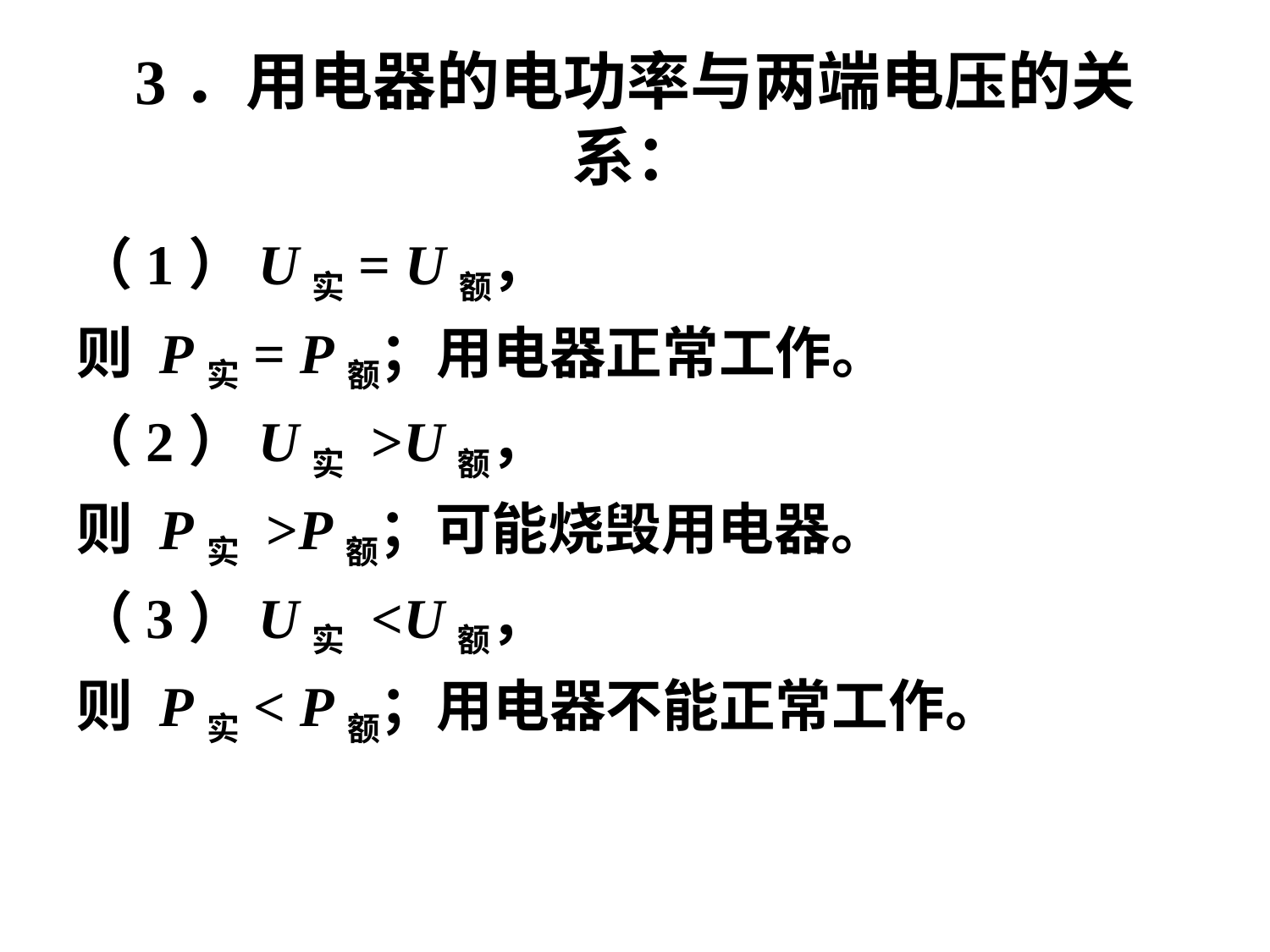

# 3．用电器的电功率与两端电压的关系：
（1）U实= U额，
则 P实= P额；用电器正常工作。
（2）U实 >U额，
则 P实 >P额；可能烧毁用电器。
（3）U实 <U额，
则 P实< P额；用电器不能正常工作。